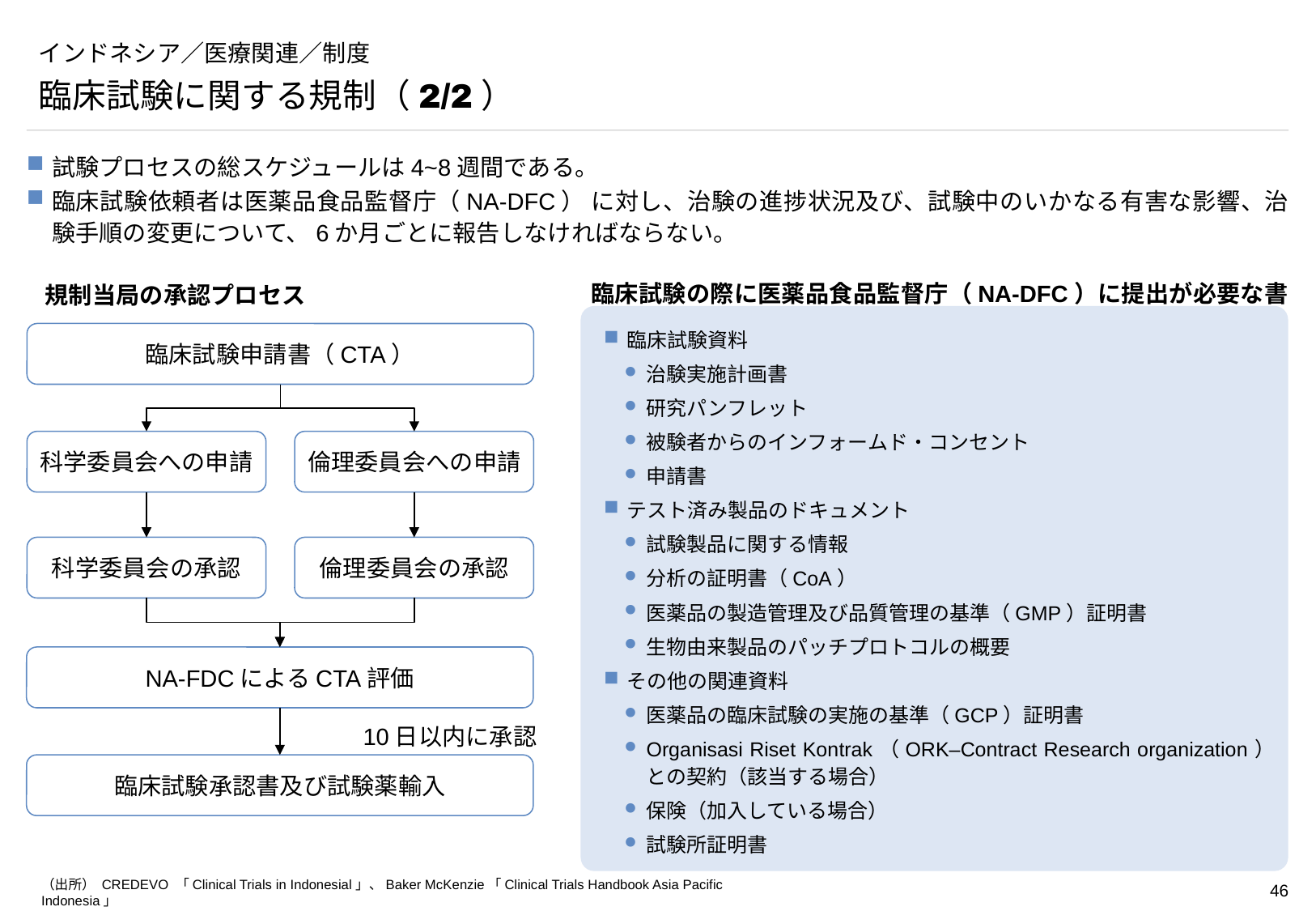

# インドネシア／医療関連／制度
臨床試験に関する規制（2/2）
試験プロセスの総スケジュールは4~8週間である。
臨床試験依頼者は医薬品食品監督庁（NA-DFC） に対し、治験の進捗状況及び、試験中のいかなる有害な影響、治験手順の変更について、6か月ごとに報告しなければならない。
臨床試験の際に医薬品食品監督庁（NA-DFC）に提出が必要な書類
規制当局の承認プロセス
臨床試験資料
治験実施計画書
研究パンフレット
被験者からのインフォームド・コンセント
申請書
テスト済み製品のドキュメント
試験製品に関する情報
分析の証明書（CoA）
医薬品の製造管理及び品質管理の基準（GMP）証明書
生物由来製品のパッチプロトコルの概要
その他の関連資料
医薬品の臨床試験の実施の基準（GCP）証明書
Organisasi Riset Kontrak（ORK–Contract Research organization） との契約（該当する場合）
保険（加入している場合）
試験所証明書

臨床試験申請書（CTA）
科学委員会への申請
倫理委員会への申請
科学委員会の承認
倫理委員会の承認
NA-FDCによるCTA評価
10日以内に承認
臨床試験承認書及び試験薬輸入
（出所） CREDEVO 「Clinical Trials in Indonesial」、Baker McKenzie「Clinical Trials Handbook Asia Pacific Indonesia」